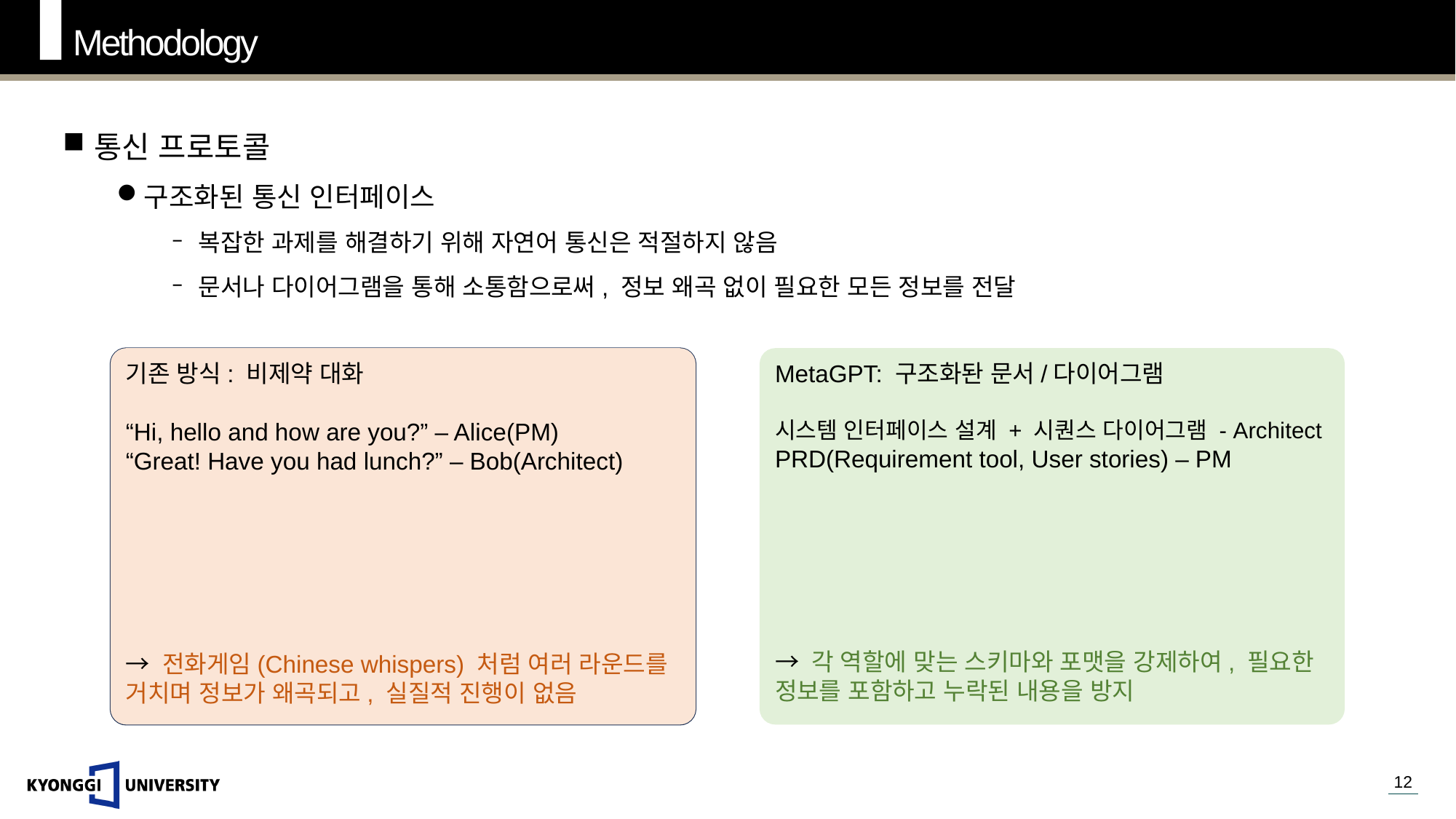

Methodology
통신 프로토콜
구조화된 통신 인터페이스
복잡한 과제를 해결하기 위해 자연어 통신은 적절하지 않음
문서나 다이어그램을 통해 소통함으로써, 정보 왜곡 없이 필요한 모든 정보를 전달
기존 방식: 비제약 대화

“Hi, hello and how are you?” – Alice(PM)
“Great! Have you had lunch?” – Bob(Architect)

→ 전화게임(Chinese whispers) 처럼 여러 라운드를 거치며 정보가 왜곡되고, 실질적 진행이 없음
MetaGPT: 구조화돤 문서/다이어그램

시스템 인터페이스 설계 + 시퀀스 다이어그램 - Architect
PRD(Requirement tool, User stories) – PM

→ 각 역할에 맞는 스키마와 포맷을 강제하여, 필요한 정보를 포함하고 누락된 내용을 방지
기존 방식: 비제약 대화

“Hi, hello and how are you?” – Alice(PM)
“Great! Have you had lunch?” – Bob(Architect)

→ 전화게임(Chinese whispers) 처럼 여러 라운드를 거치며 정보가 왜곡되고, 실질적 진행이 없음